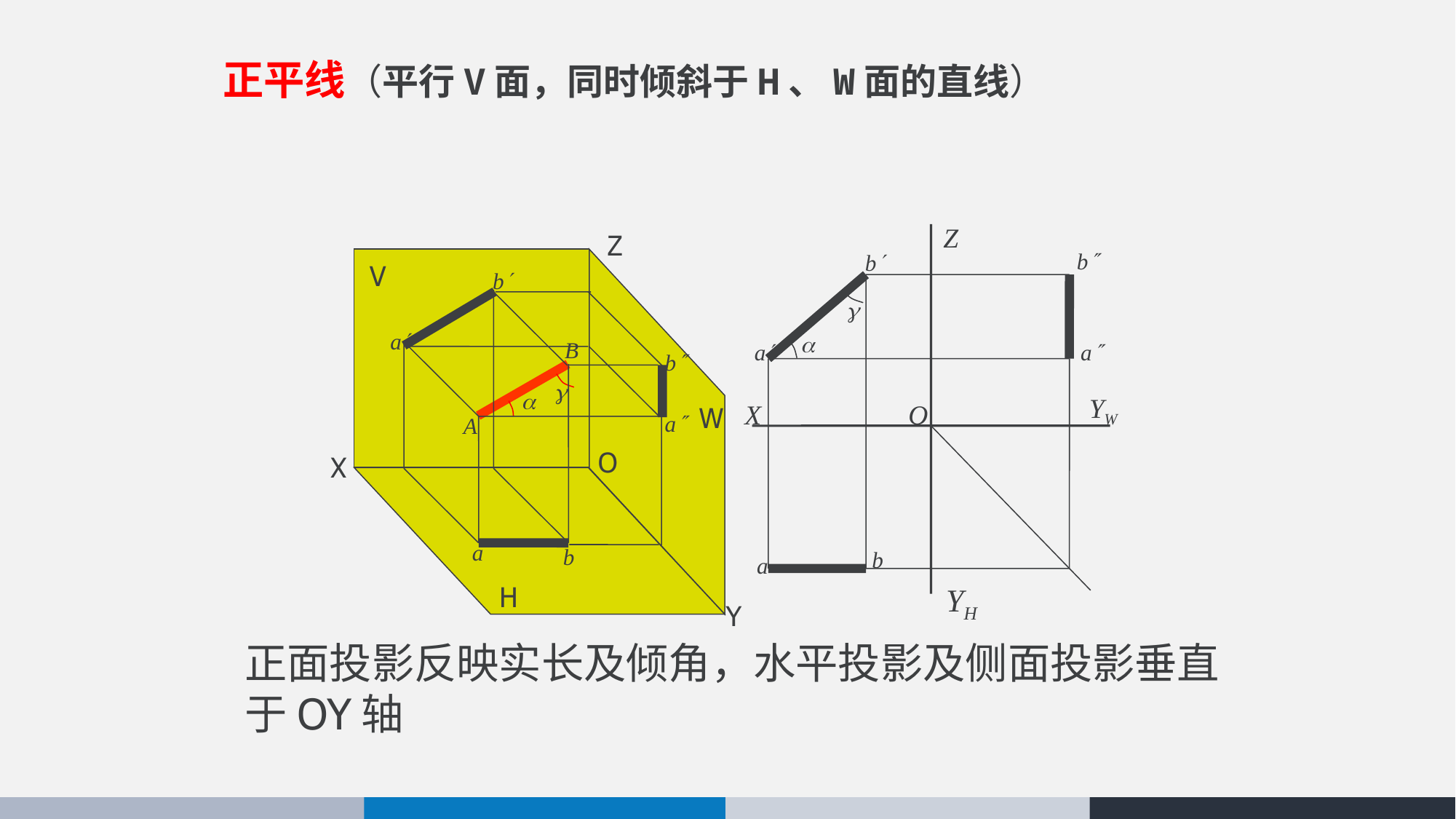

正平线（平行V面，同时倾斜于H、W面的直线）
Z

b″
b′

a′
a″

YW
X
O

b
a

YH
Z

V

W
O
X

H
Y
B

A
b′

a′

b″

a″

a
b

γ

α
γ

α

正面投影反映实长及倾角，水平投影及侧面投影垂直于OY轴